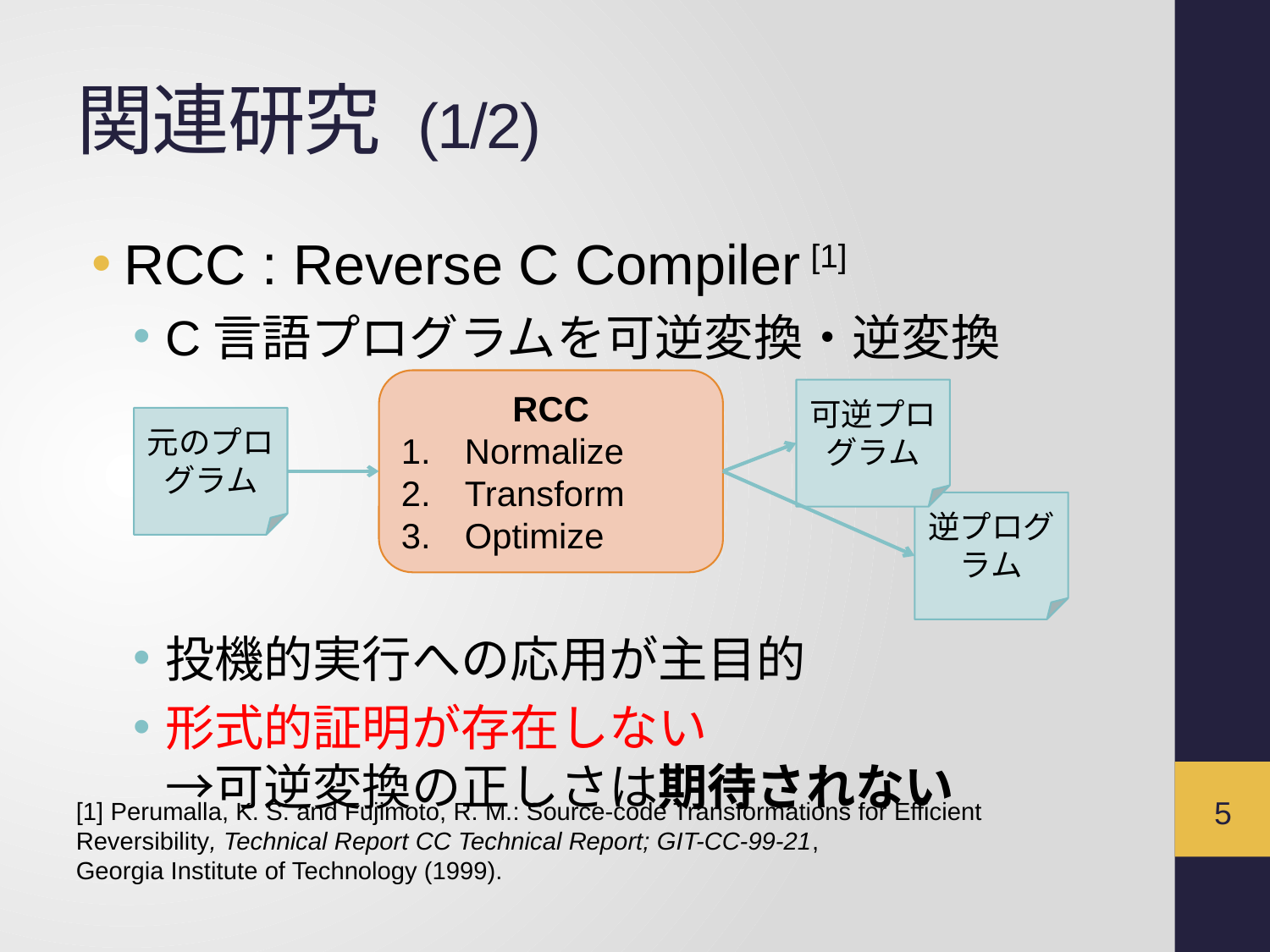

# 関連研究 (1/2)
RCC : Reverse C Compiler [1]
C言語プログラムを可逆変換・逆変換

投機的実行への応用が主目的
形式的証明が存在しない
→可逆変換の正しさは期待されない

RCC
Normalize
Transform
Optimize
可逆プログラム
元のプログラム
逆プログラム
5
[1] Perumalla, K. S. and Fujimoto, R. M.: Source-code Transformations for Efficient Reversibility, Technical Report CC Technical Report; GIT-CC-99-21,
Georgia Institute of Technology (1999).